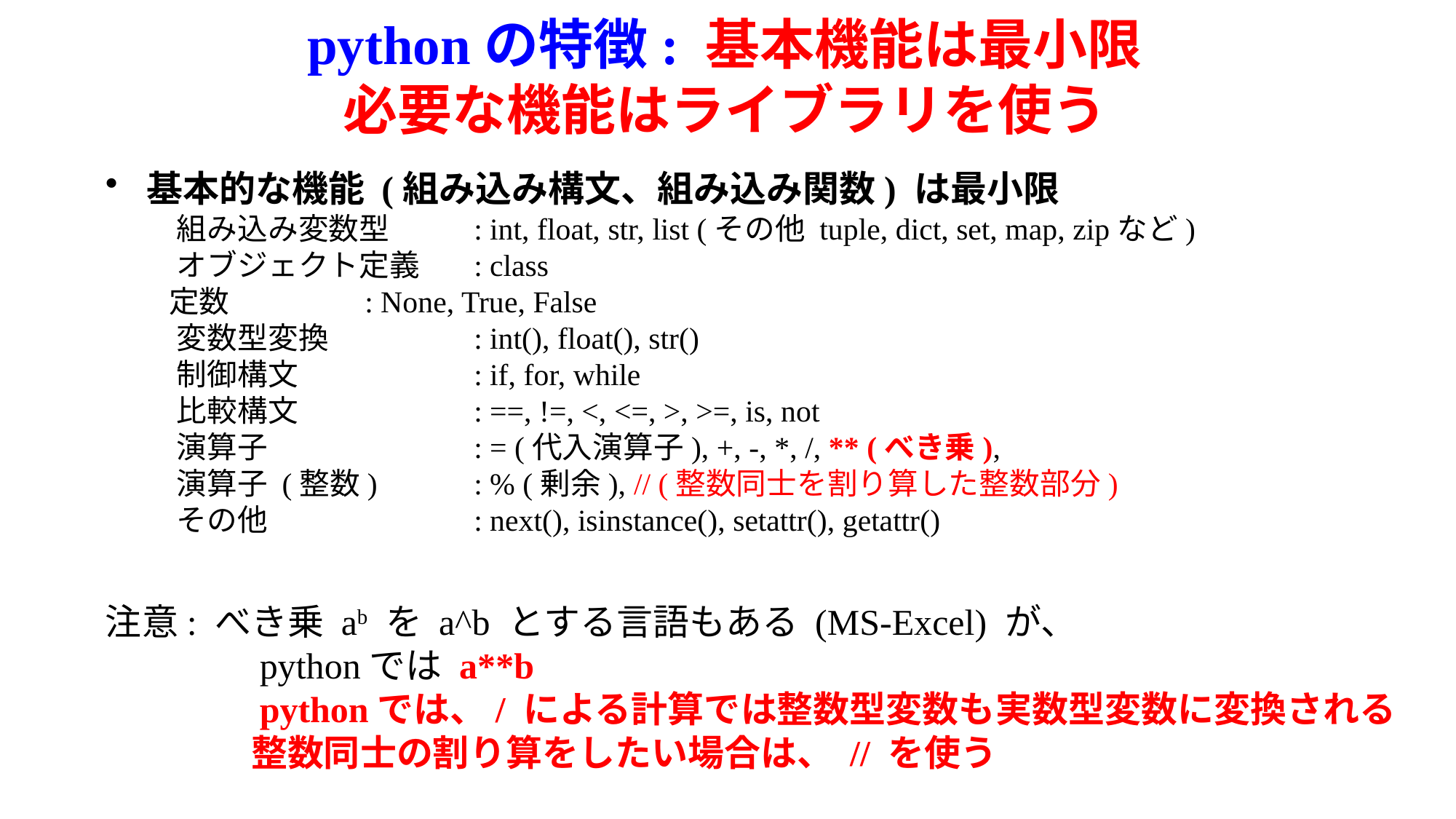

# pythonの特徴: 基本機能は最小限 必要な機能はライブラリを使う
基本的な機能 (組み込み構文、組み込み関数) は最小限
　組み込み変数型	: int, float, str, list (その他 tuple, dict, set, map, zipなど)
　オブジェクト定義	: class
  定数		: None, True, False
　変数型変換		: int(), float(), str()
　制御構文		: if, for, while
　比較構文 		: ==, !=, <, <=, >, >=, is, not
　演算子		: = (代入演算子), +, -, *, /, ** (べき乗),
　演算子 (整数)　　	: % (剰余), // (整数同士を割り算した整数部分)
　その他		: next(), isinstance(), setattr(), getattr()
注意: べき乗 ab を a^b とする言語もある (MS-Excel) が、
　　　　pythonでは a**b
　　　　pythonでは、/ による計算では整数型変数も実数型変数に変換される
　　　　整数同士の割り算をしたい場合は、 // を使う